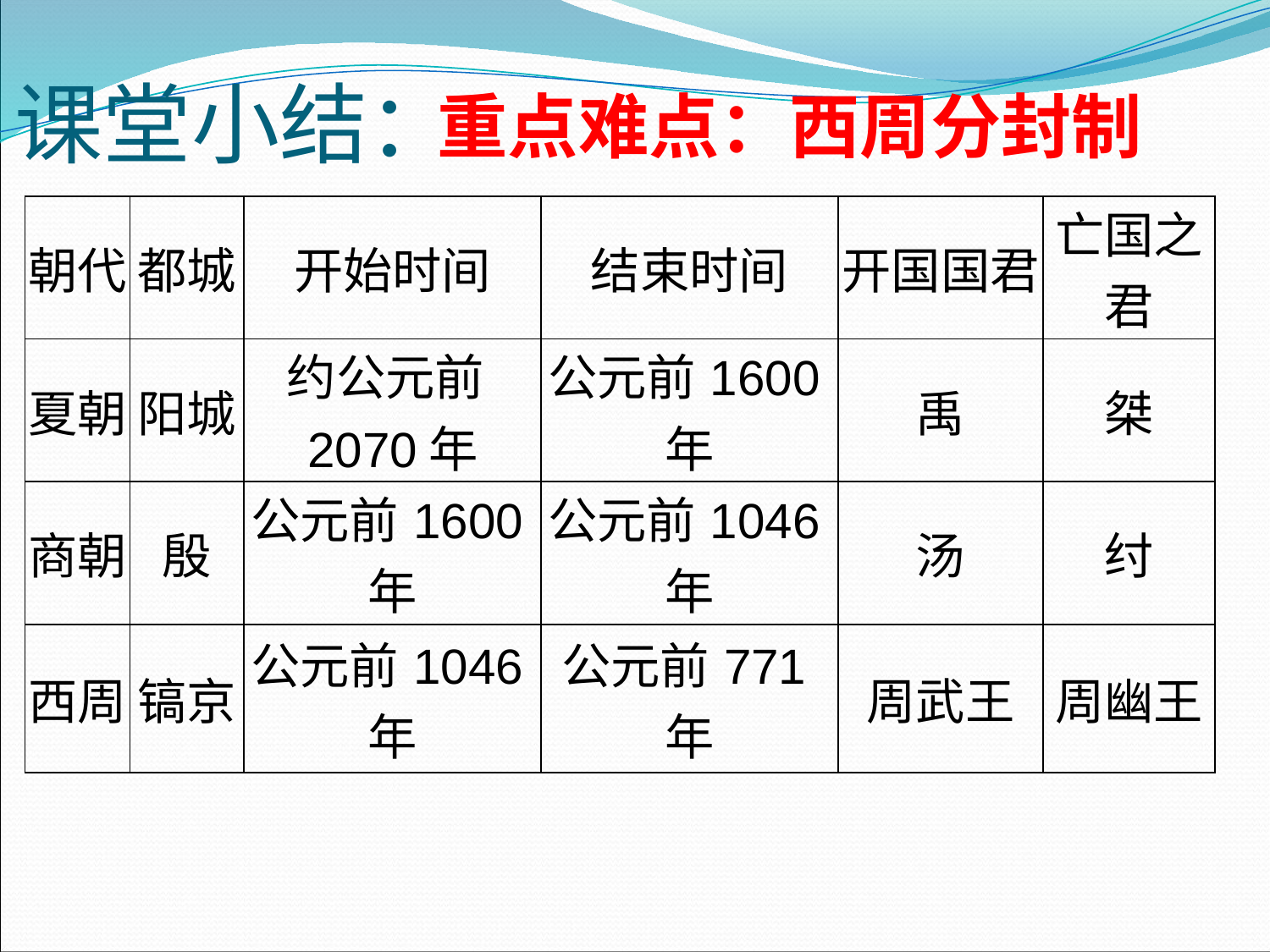

# 课堂小结：
重点难点：西周分封制
| 朝代 | 都城 | 开始时间 | 结束时间 | 开国国君 | 亡国之君 |
| --- | --- | --- | --- | --- | --- |
| 夏朝 | 阳城 | 约公元前2070年 | 公元前1600年 | 禹 | 桀 |
| 商朝 | 殷 | 公元前1600年 | 公元前1046年 | 汤 | 纣 |
| 西周 | 镐京 | 公元前1046年 | 公元前771年 | 周武王 | 周幽王 |